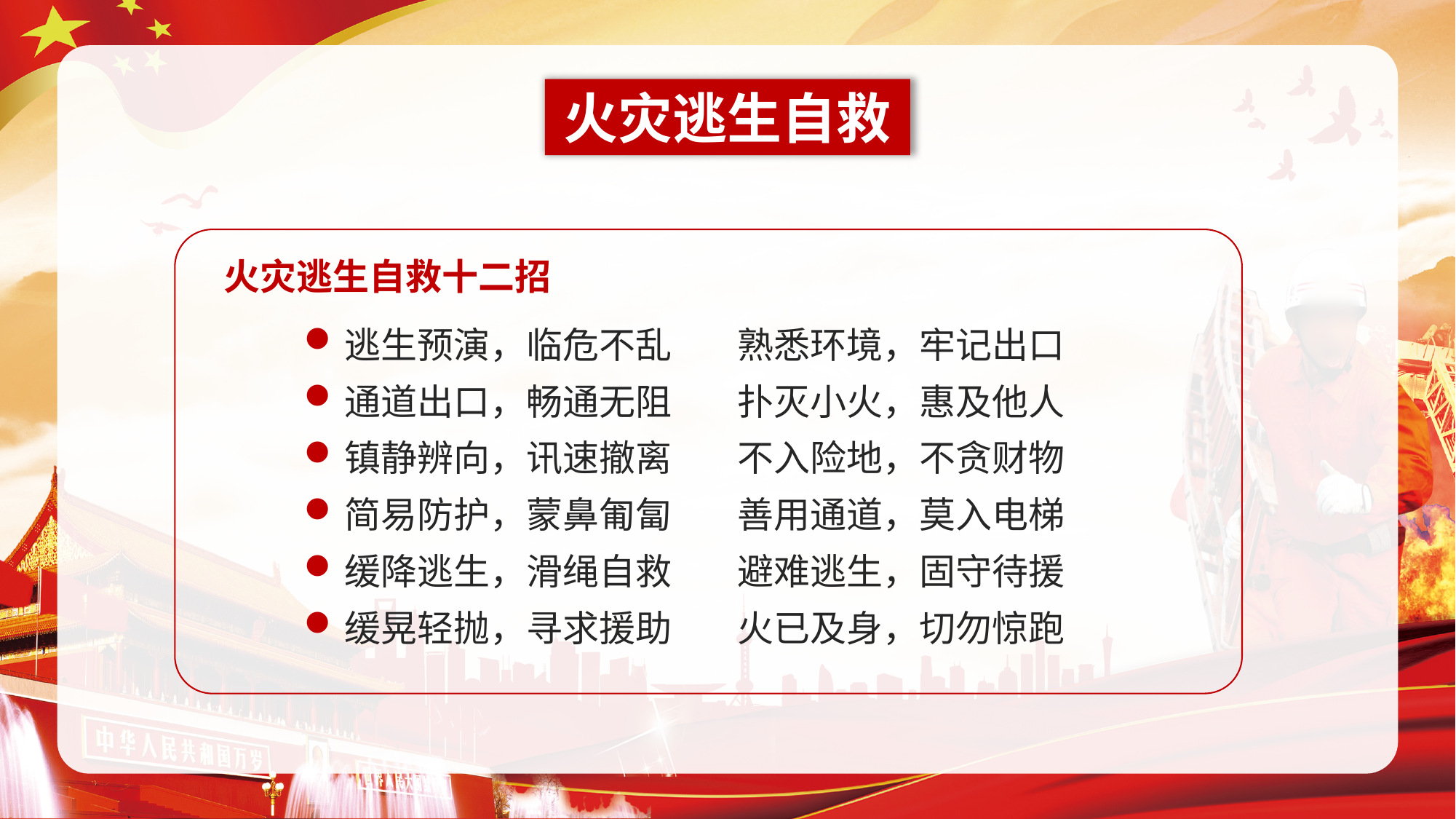

火灾逃生自救

火灾逃生自救十二招
逃生预演，临危不乱        熟悉环境，牢记出口
通道出口，畅通无阻        扑灭小火，惠及他人
镇静辨向，讯速撤离        不入险地，不贪财物
简易防护，蒙鼻匍匐        善用通道，莫入电梯
缓降逃生，滑绳自救        避难逃生，固守待援
缓晃轻抛，寻求援助        火已及身，切勿惊跑